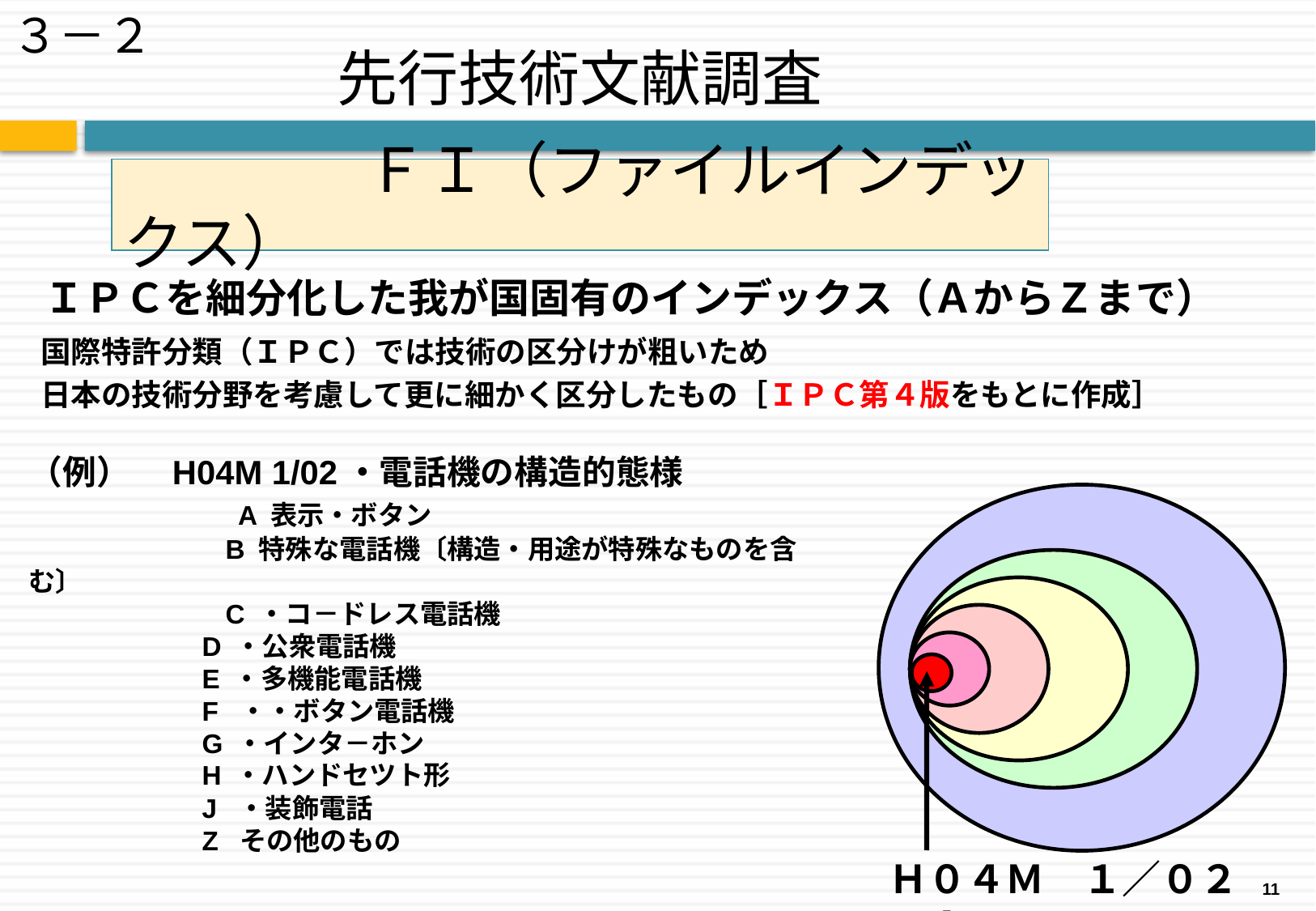

３－２
先行技術文献調査
　　　　ＦＩ（ファイルインデックス）
ＩＰＣを細分化した我が国固有のインデックス（ＡからＺまで）
国際特許分類（ＩＰＣ）では技術の区分けが粗いため
日本の技術分野を考慮して更に細かく区分したもの［ＩＰＣ第４版をもとに作成］

（例）　H04M 1/02・電話機の構造的態様
          　　　    A 表示・ボタン
                 　　　 B 特殊な電話機〔構造・用途が特殊なものを含む〕
　　　                  C ・コ－ドレス電話機
       　                D ・公衆電話機
              　         E ・多機能電話機
                     　  F  ・・ボタン電話機
                      　 G ・インタ－ホン
                       　H ・ハンドセツト形
                       　J  ・装飾電話
                       　Z  その他のもの

Ｈ０４Ｍ　１／０２　Ａ
11